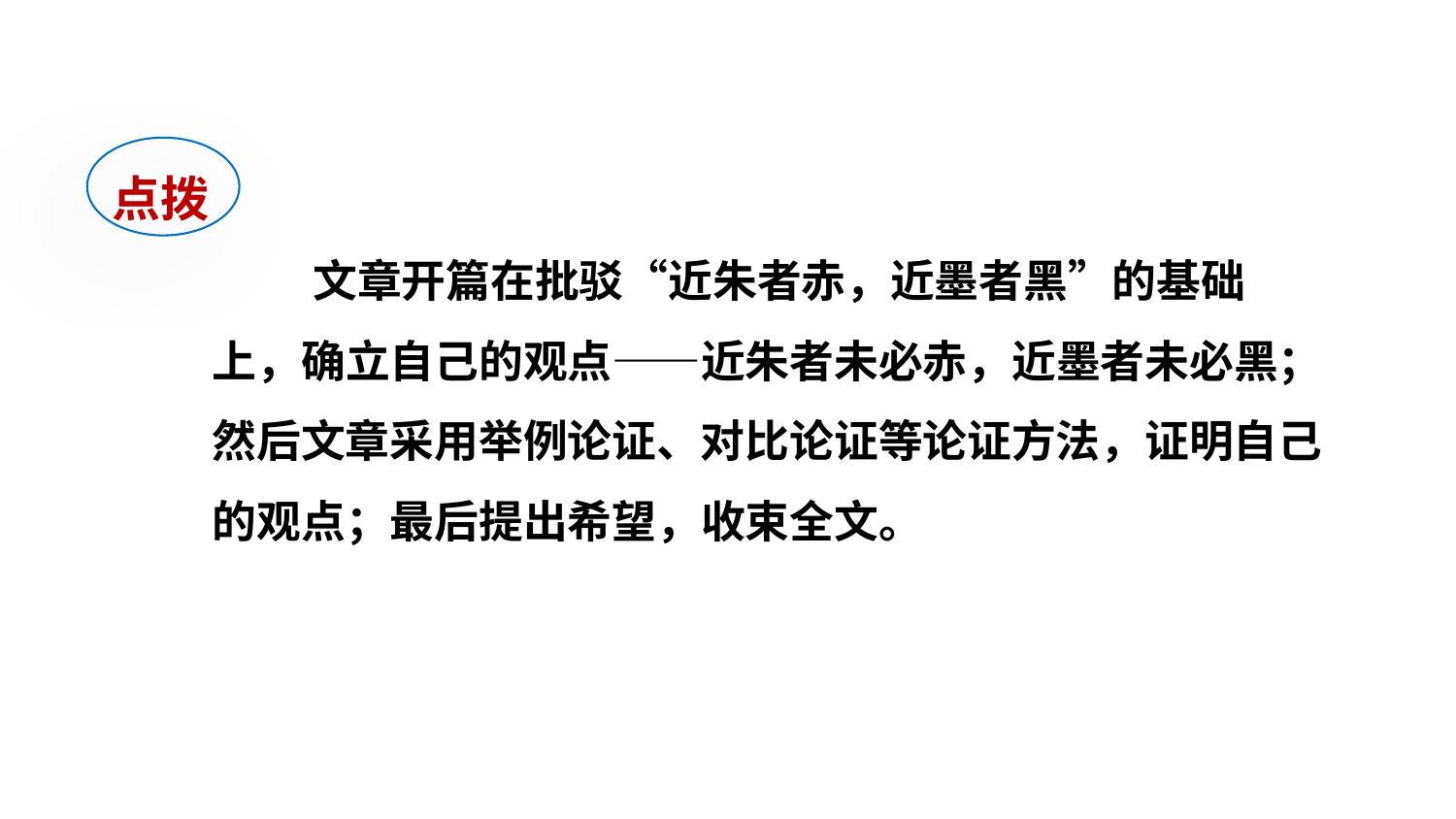

写作实践
点拨
文章开篇在批驳“近朱者赤，近墨者黑”的基础上，确立自己的观点——近朱者未必赤，近墨者未必黑；然后文章采用举例论证、对比论证等论证方法，证明自己的观点；最后提出希望，收束全文。